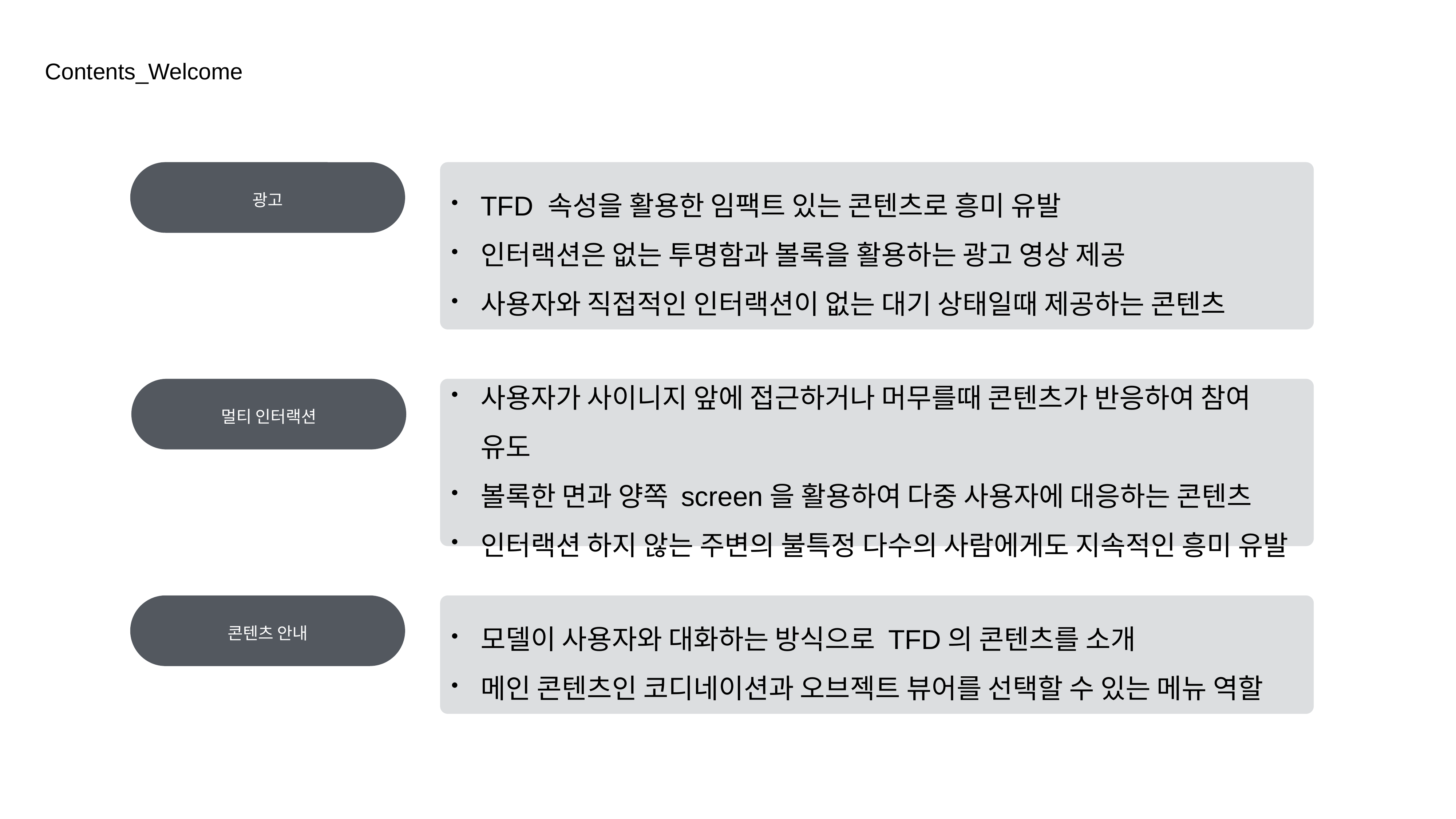

Contents_Welcome
광고

TFD 속성을 활용한 임팩트 있는 콘텐츠로 흥미 유발
인터랙션은 없는 투명함과 볼록을 활용하는 광고 영상 제공
사용자와 직접적인 인터랙션이 없는 대기 상태일때 제공하는 콘텐츠
멀티 인터랙션

사용자가 사이니지 앞에 접근하거나 머무를때 콘텐츠가 반응하여 참여 유도
볼록한 면과 양쪽 screen을 활용하여 다중 사용자에 대응하는 콘텐츠
인터랙션 하지 않는 주변의 불특정 다수의 사람에게도 지속적인 흥미 유발
콘텐츠 안내

모델이 사용자와 대화하는 방식으로 TFD의 콘텐츠를 소개
메인 콘텐츠인 코디네이션과 오브젝트 뷰어를 선택할 수 있는 메뉴 역할